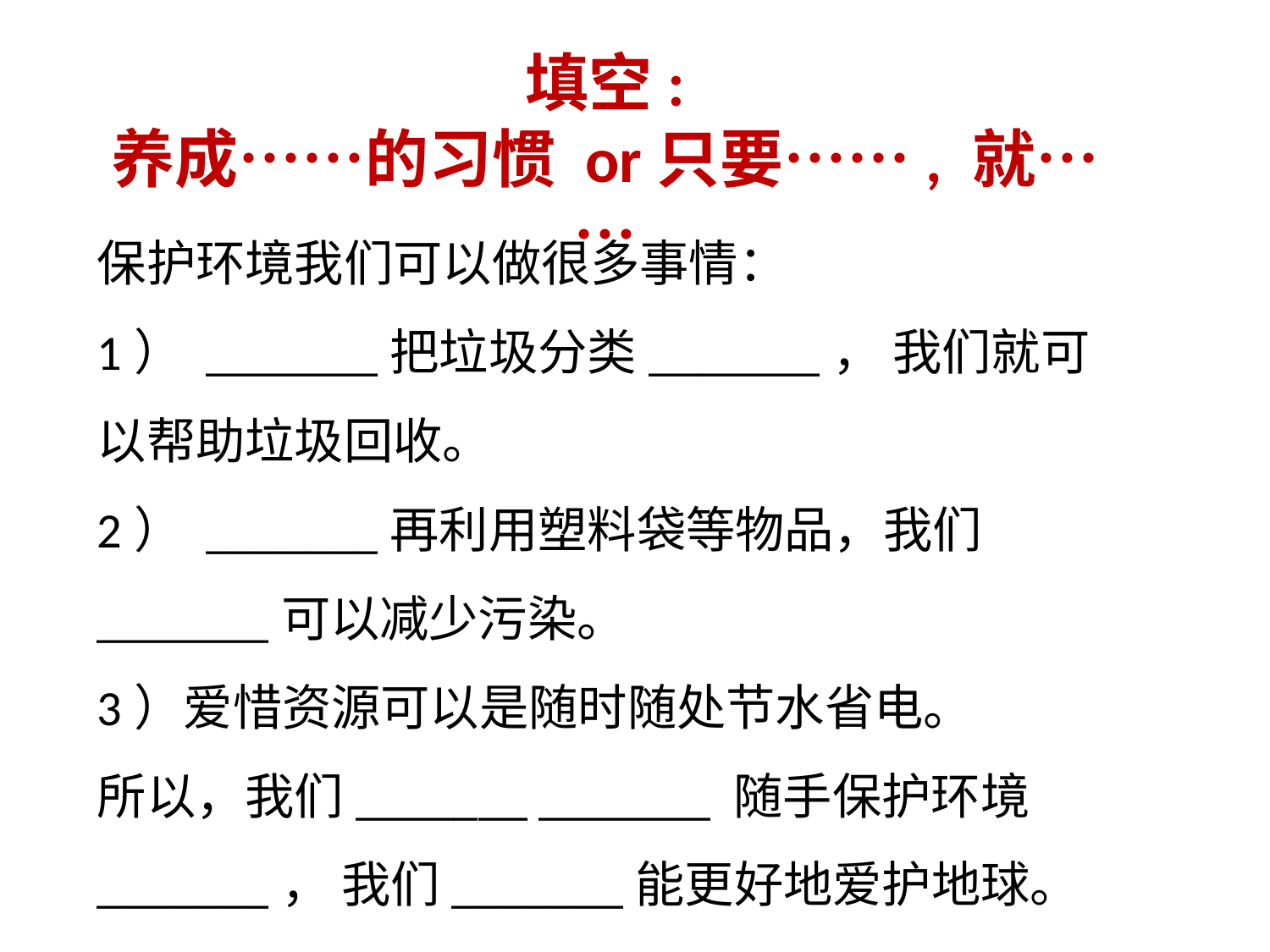

填空:
养成……的习惯 or只要……, 就……
保护环境我们可以做很多事情：
1） _______把垃圾分类_______， 我们就可以帮助垃圾回收。
2） _______再利用塑料袋等物品，我们_______可以减少污染。
3）爱惜资源可以是随时随处节水省电。
所以，我们_______ _______ 随手保护环境_______， 我们_______能更好地爱护地球。